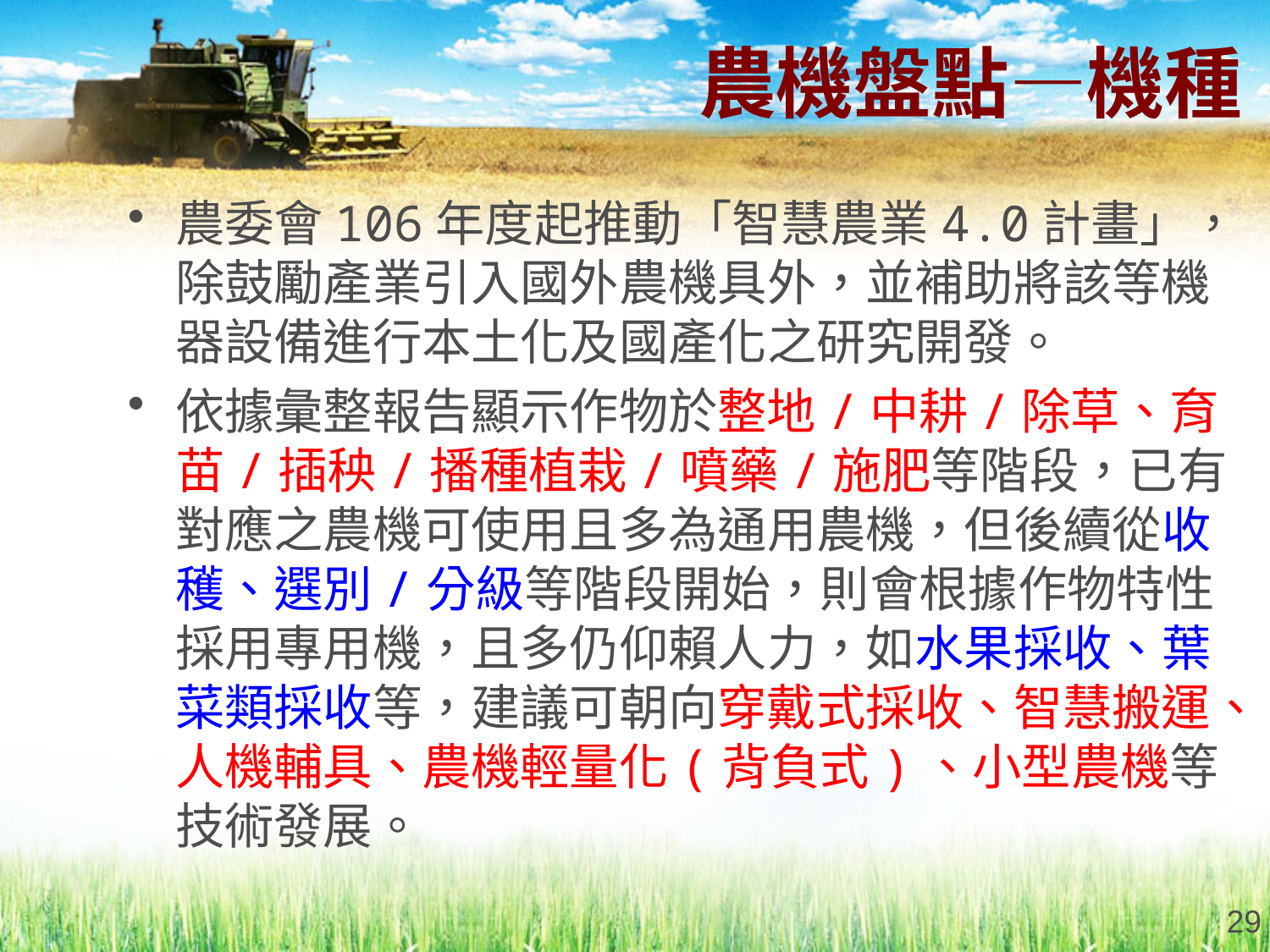

# 農機盤點—機種
農委會106年度起推動「智慧農業4.0計畫」，除鼓勵產業引入國外農機具外，並補助將該等機器設備進行本土化及國產化之研究開發。
依據彙整報告顯示作物於整地/中耕/除草、育苗/插秧/播種植栽/噴藥/施肥等階段，已有對應之農機可使用且多為通用農機，但後續從收穫、選別/分級等階段開始，則會根據作物特性採用專用機，且多仍仰賴人力，如水果採收、葉菜類採收等，建議可朝向穿戴式採收、智慧搬運、人機輔具、農機輕量化(背負式)、小型農機等技術發展。

29